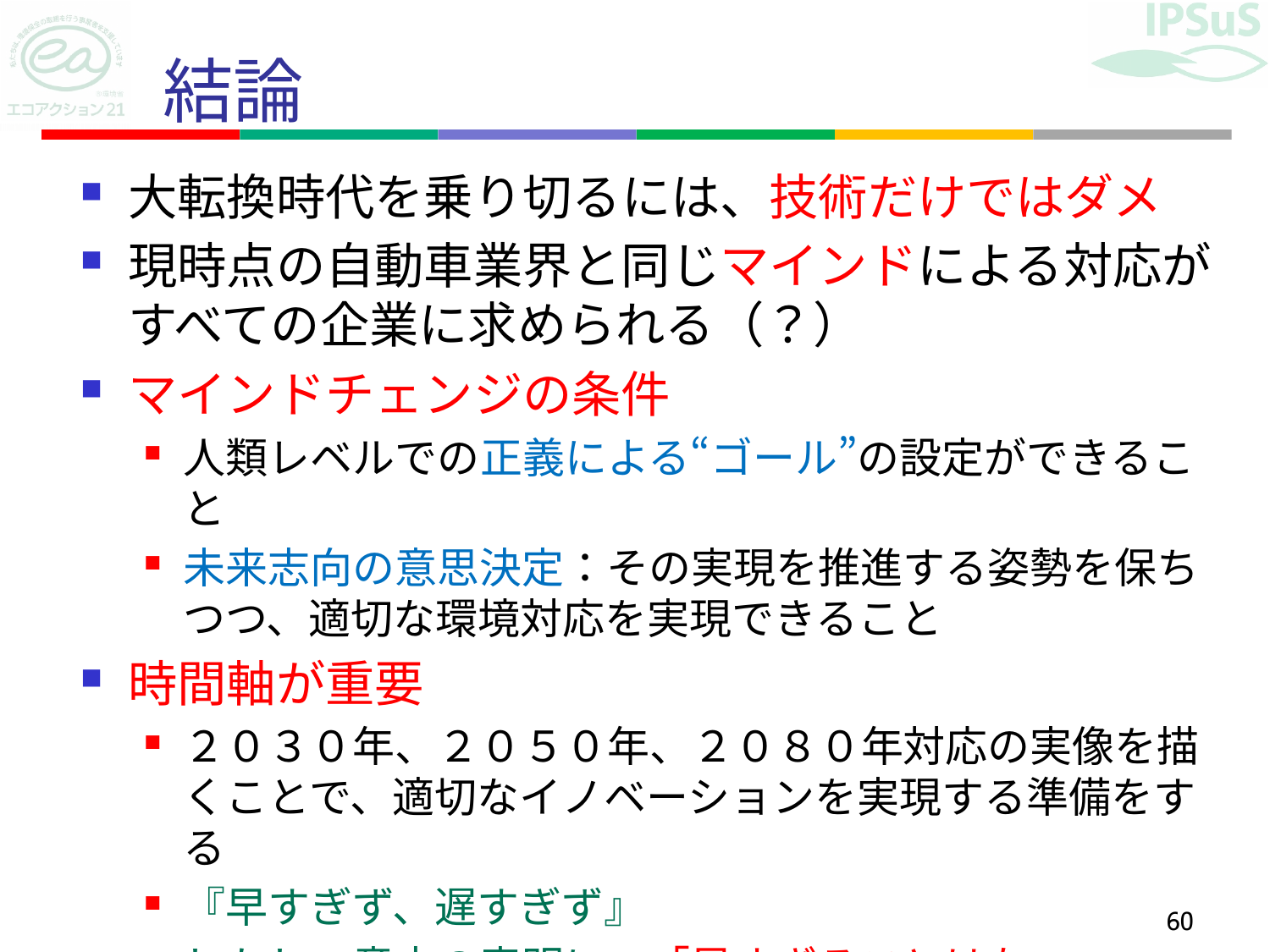

# 結論

大転換時代を乗り切るには、技術だけではダメ
現時点の自動車業界と同じマインドによる対応がすべての企業に求められる（？）
マインドチェンジの条件
人類レベルでの正義による“ゴール”の設定ができること
未来志向の意思決定：その実現を推進する姿勢を保ちつつ、適切な環境対応を実現できること
時間軸が重要
２０３０年、２０５０年、２０８０年対応の実像を描くことで、適切なイノベーションを実現する準備をする
『早すぎず、遅すぎず』
しかし、意志の表明に、「早すぎることはない」
60